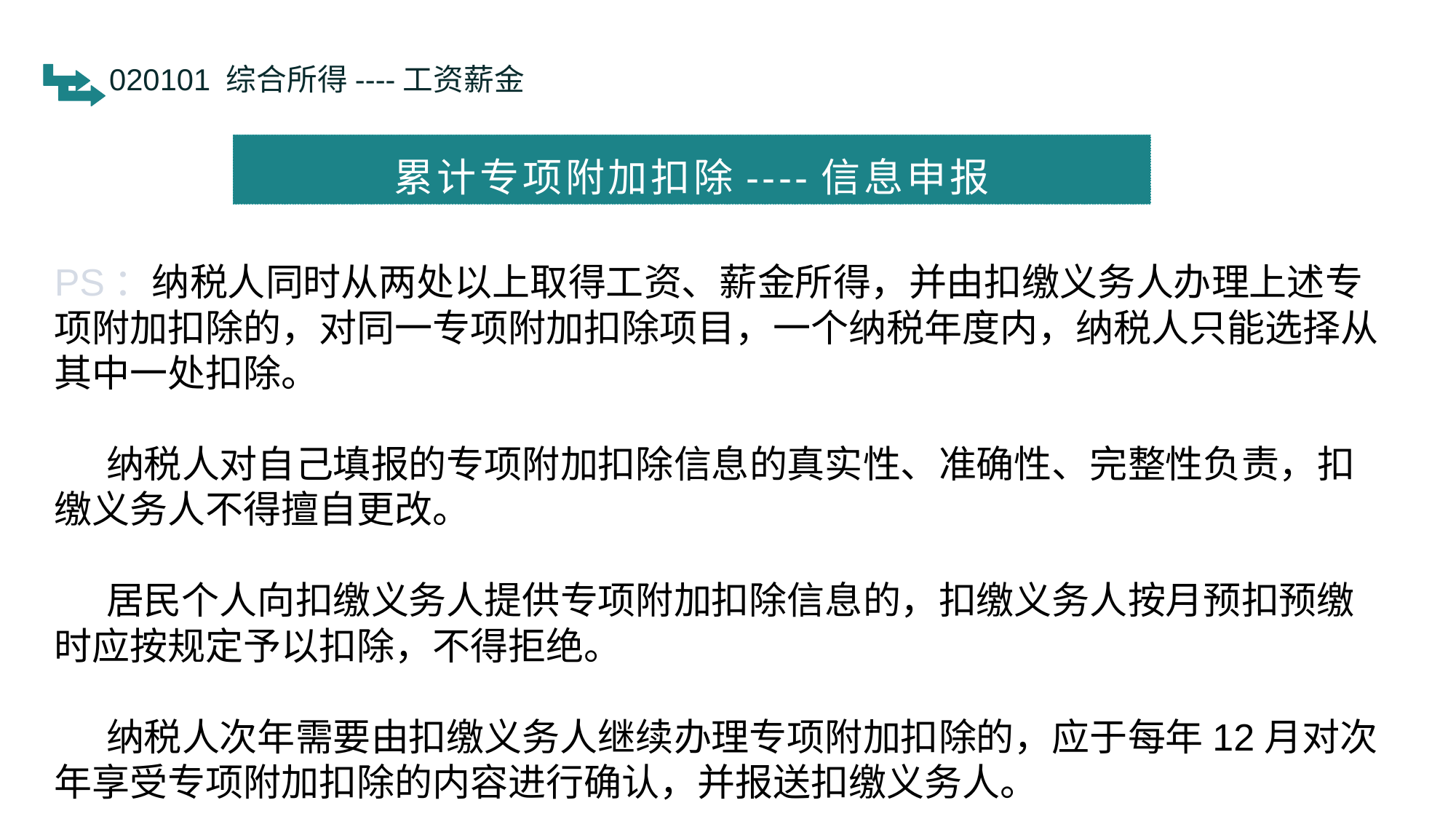

020101 综合所得----工资薪金

累计专项附加扣除----信息申报
PS：纳税人同时从两处以上取得工资、薪金所得，并由扣缴义务人办理上述专项附加扣除的，对同一专项附加扣除项目，一个纳税年度内，纳税人只能选择从其中一处扣除。

     纳税人对自己填报的专项附加扣除信息的真实性、准确性、完整性负责，扣缴义务人不得擅自更改。

     居民个人向扣缴义务人提供专项附加扣除信息的，扣缴义务人按月预扣预缴时应按规定予以扣除，不得拒绝。

     纳税人次年需要由扣缴义务人继续办理专项附加扣除的，应于每年12月对次年享受专项附加扣除的内容进行确认，并报送扣缴义务人。